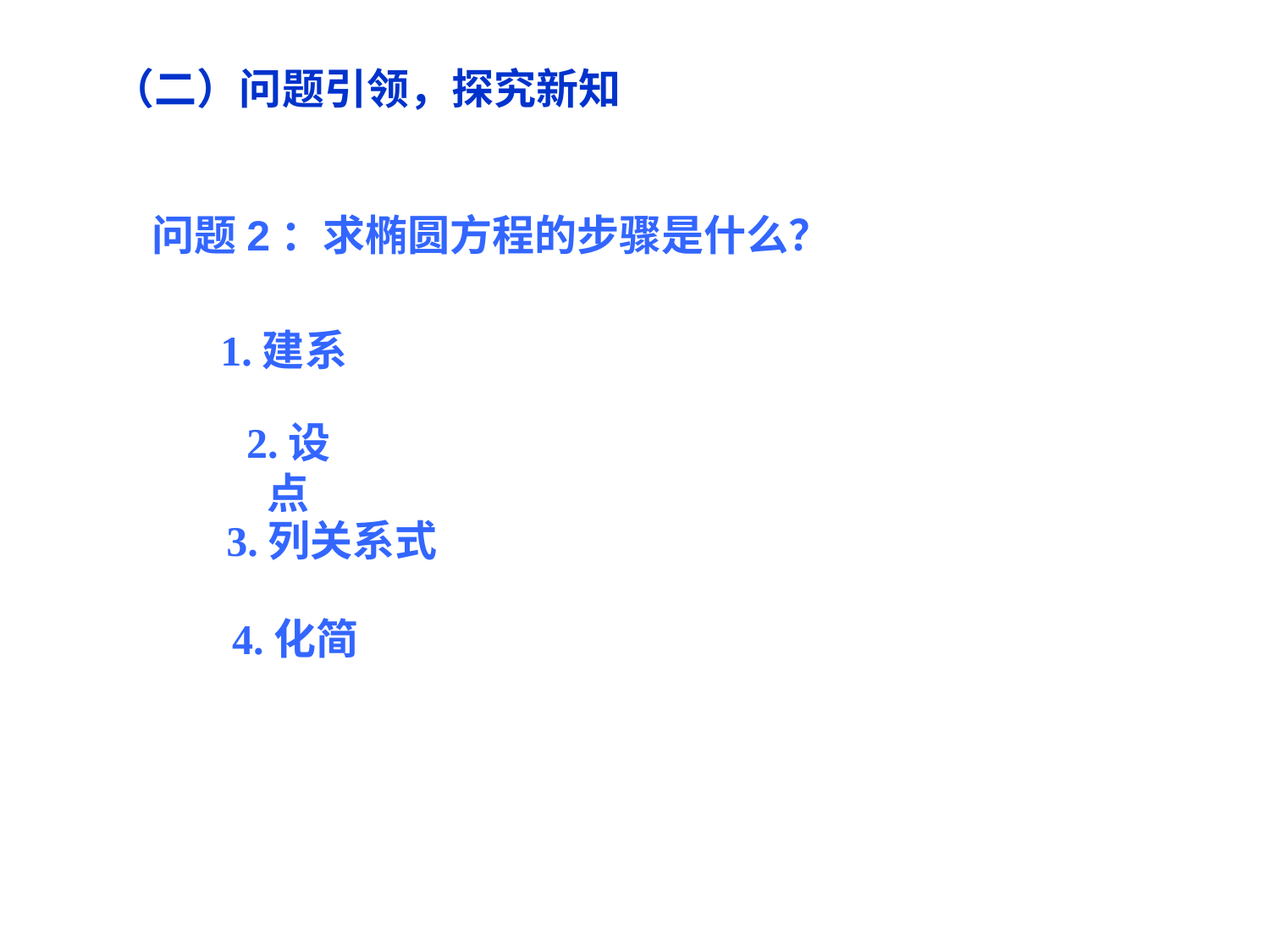

（二）问题引领，探究新知
问题2：求椭圆方程的步骤是什么？
1.建系
2.设点
3.列关系式
4.化简